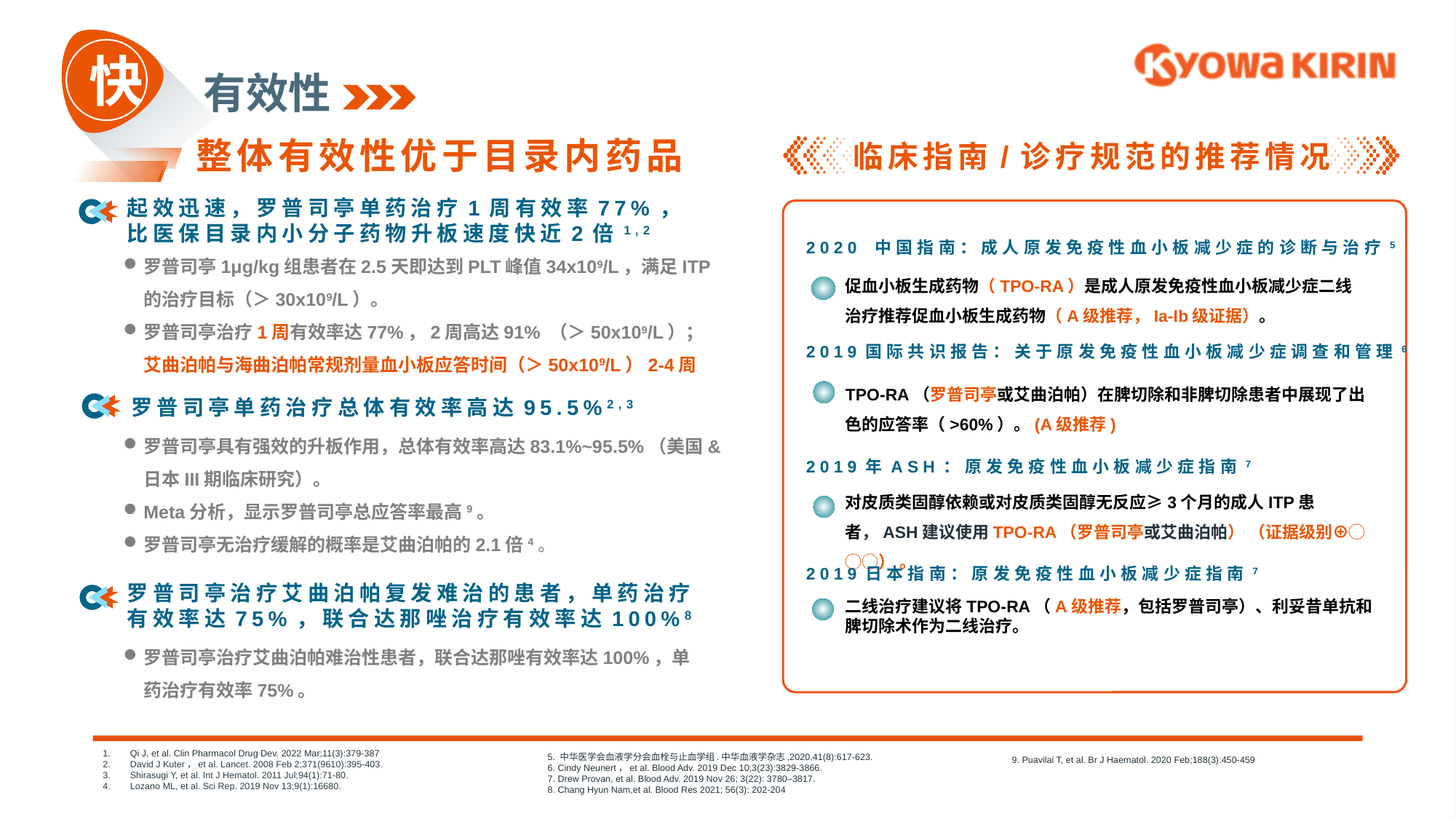

快

有效性

整体有效性优于目录内药品
临床指南/诊疗规范的推荐情况

起效迅速，罗普司亭单药治疗1周有效率77%，比医保目录内小分子药物升板速度快近2倍1,2

2020 中国指南：成人原发免疫性血小板减少症的诊断与治疗5
罗普司亭1μg/kg组患者在2.5天即达到PLT峰值34x109/L，满足ITP的治疗目标（＞30x109/L）。
罗普司亭治疗1周有效率达77%，2周高达91% （＞50x109/L）；艾曲泊帕与海曲泊帕常规剂量血小板应答时间（＞50x109/L）2-4周
促血小板生成药物（TPO-RA）是成人原发免疫性血小板减少症二线治疗推荐促血小板生成药物（A级推荐，Ia-Ib级证据）。

2019国际共识报告：关于原发免疫性血小板减少症调查和管理6
TPO-RA（罗普司亭或艾曲泊帕）在脾切除和非脾切除患者中展现了出色的应答率（>60%）。(A级推荐)

罗普司亭单药治疗总体有效率高达95.5%2,3

罗普司亭具有强效的升板作用，总体有效率高达83.1%~95.5%（美国&日本III期临床研究）。
Meta分析，显示罗普司亭总应答率最高9。
罗普司亭无治疗缓解的概率是艾曲泊帕的2.1倍4。
2019年ASH：原发免疫性血小板减少症指南7
对皮质类固醇依赖或对皮质类固醇无反应≥3个月的成人ITP患者，ASH建议使用TPO-RA（罗普司亭或艾曲泊帕） （证据级别⊕◯◯◯） 。

2019日本指南：原发免疫性血小板减少症指南7
罗普司亭治疗艾曲泊帕复发难治的患者，单药治疗有效率达75%，联合达那唑治疗有效率达100%8

二线治疗建议将TPO-RA（A级推荐，包括罗普司亭）、利妥昔单抗和脾切除术作为二线治疗。

罗普司亭治疗艾曲泊帕难治性患者，联合达那唑有效率达100%，单药治疗有效率75%。

Qi J, et al. Clin Pharmacol Drug Dev. 2022 Mar;11(3):379-387
David J Kuter，et al. Lancet. 2008 Feb 2;371(9610):395-403.
Shirasugi Y, et al. Int J Hematol. 2011 Jul;94(1):71-80.
Lozano ML, et al. Sci Rep. 2019 Nov 13;9(1):16680.
5. 中华医学会血液学分会血栓与止血学组.中华血液学杂志,2020,41(8):617-623.
6. Cindy Neunert，et al. Blood Adv. 2019 Dec 10;3(23):3829-3866.
7. Drew Provan, et al. Blood Adv. 2019 Nov 26; 3(22): 3780–3817.
8. Chang Hyun Nam,et al. Blood Res 2021; 56(3): 202-204

9. Puavilai T, et al. Br J Haematol. 2020 Feb;188(3):450-459